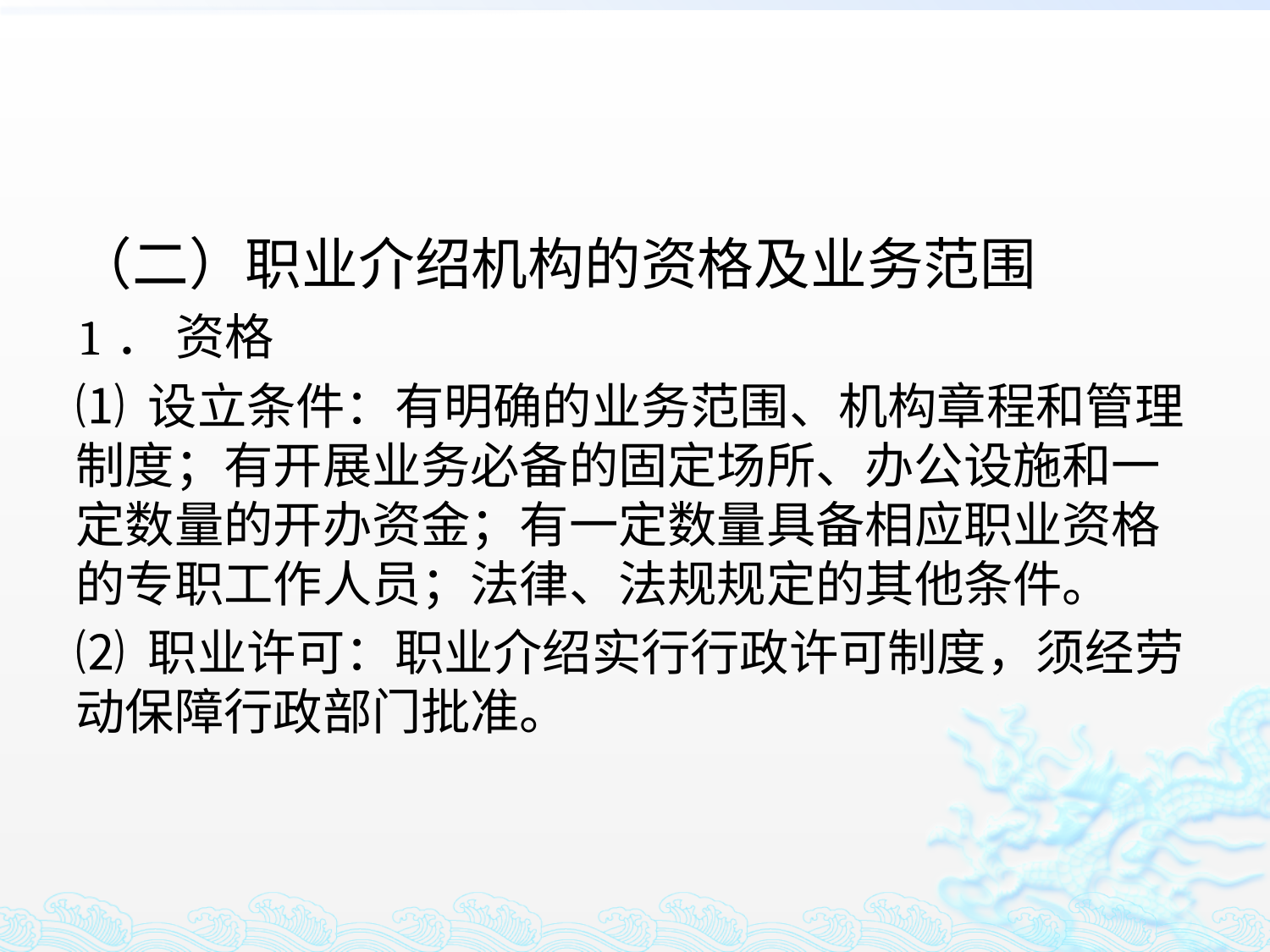

#
（二）职业介绍机构的资格及业务范围
1． 资格
⑴ 设立条件：有明确的业务范围、机构章程和管理制度；有开展业务必备的固定场所、办公设施和一定数量的开办资金；有一定数量具备相应职业资格的专职工作人员；法律、法规规定的其他条件。
⑵ 职业许可：职业介绍实行行政许可制度，须经劳动保障行政部门批准。